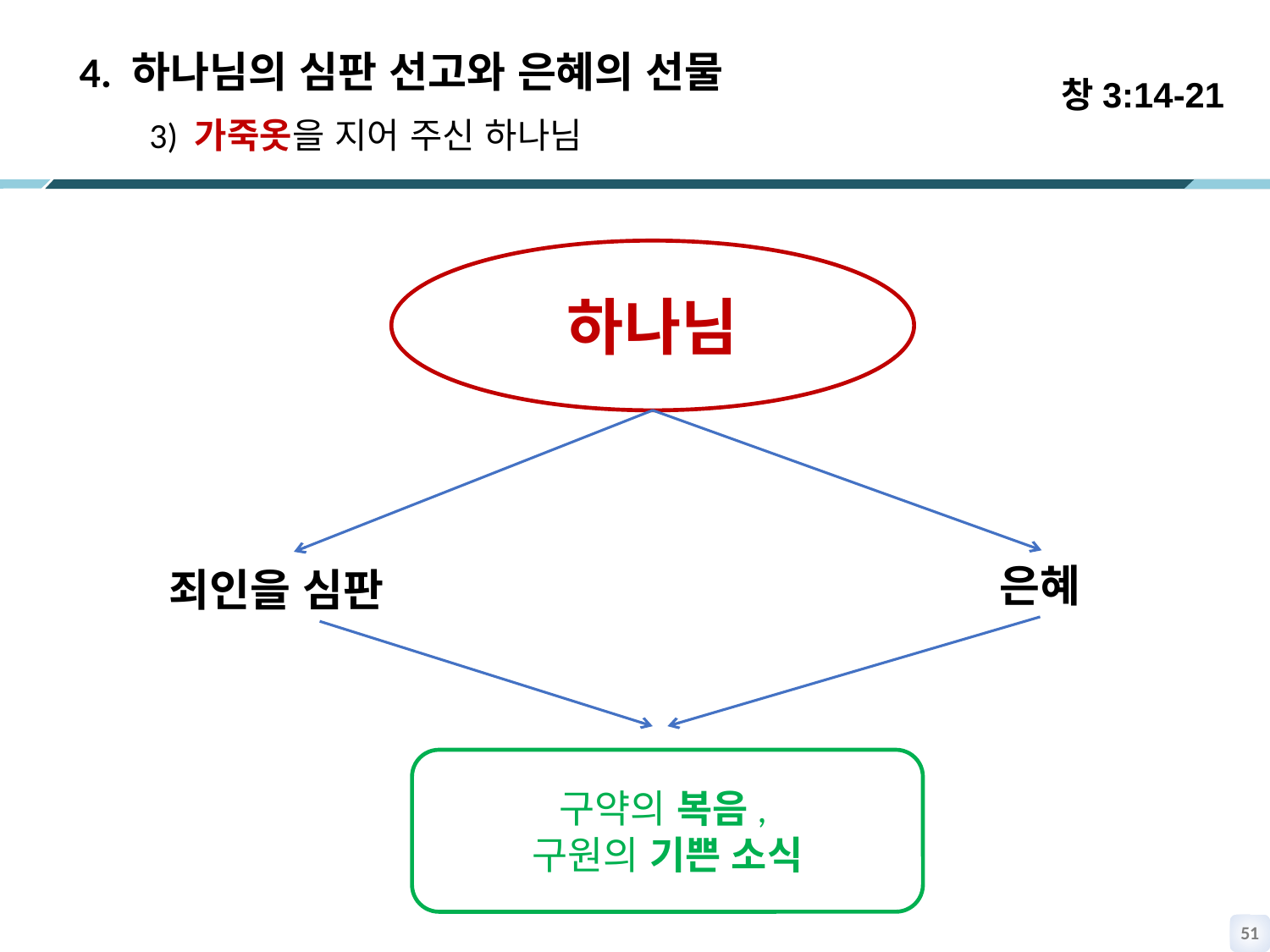

창3:14-21

       4. 하나님의 심판 선고와 은혜의 선물
                 3) 가죽옷을 지어 주신 하나님

하나님
은혜
죄인을 심판
구약의 복음,
구원의 기쁜 소식
51